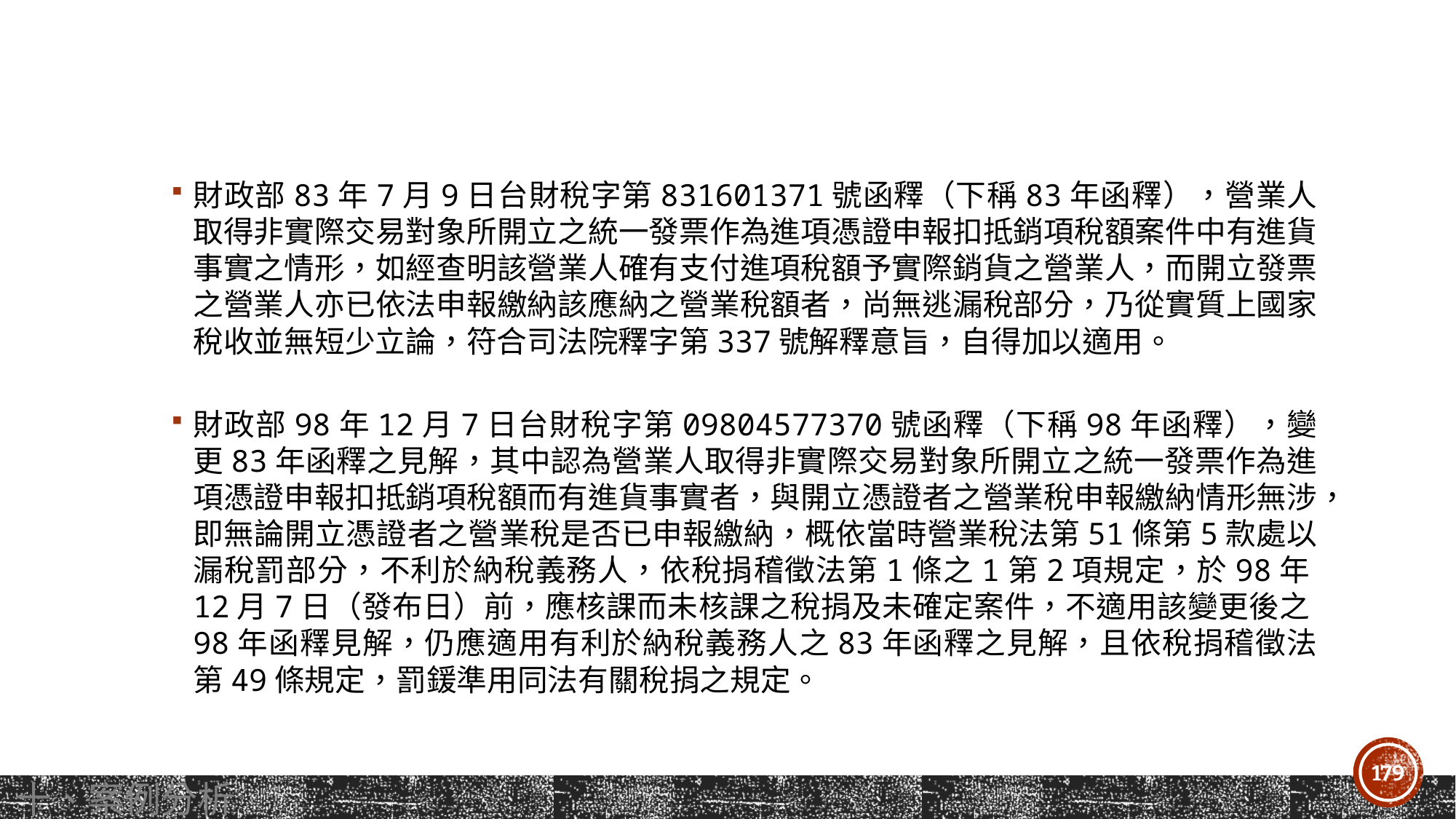

#
財政部83年7月9日台財稅字第831601371號函釋（下稱83年函釋），營業人取得非實際交易對象所開立之統一發票作為進項憑證申報扣抵銷項稅額案件中有進貨事實之情形，如經查明該營業人確有支付進項稅額予實際銷貨之營業人，而開立發票之營業人亦已依法申報繳納該應納之營業稅額者，尚無逃漏稅部分，乃從實質上國家稅收並無短少立論，符合司法院釋字第337號解釋意旨，自得加以適用。

財政部98年12月7日台財稅字第09804577370號函釋（下稱98年函釋），變更83年函釋之見解，其中認為營業人取得非實際交易對象所開立之統一發票作為進項憑證申報扣抵銷項稅額而有進貨事實者，與開立憑證者之營業稅申報繳納情形無涉，即無論開立憑證者之營業稅是否已申報繳納，概依當時營業稅法第51條第5款處以漏稅罰部分，不利於納稅義務人，依稅捐稽徵法第1條之1第2項規定，於98年12月7日（發布日）前，應核課而未核課之稅捐及未確定案件，不適用該變更後之98年函釋見解，仍應適用有利於納稅義務人之83年函釋之見解，且依稅捐稽徵法第49條規定，罰鍰準用同法有關稅捐之規定。

179